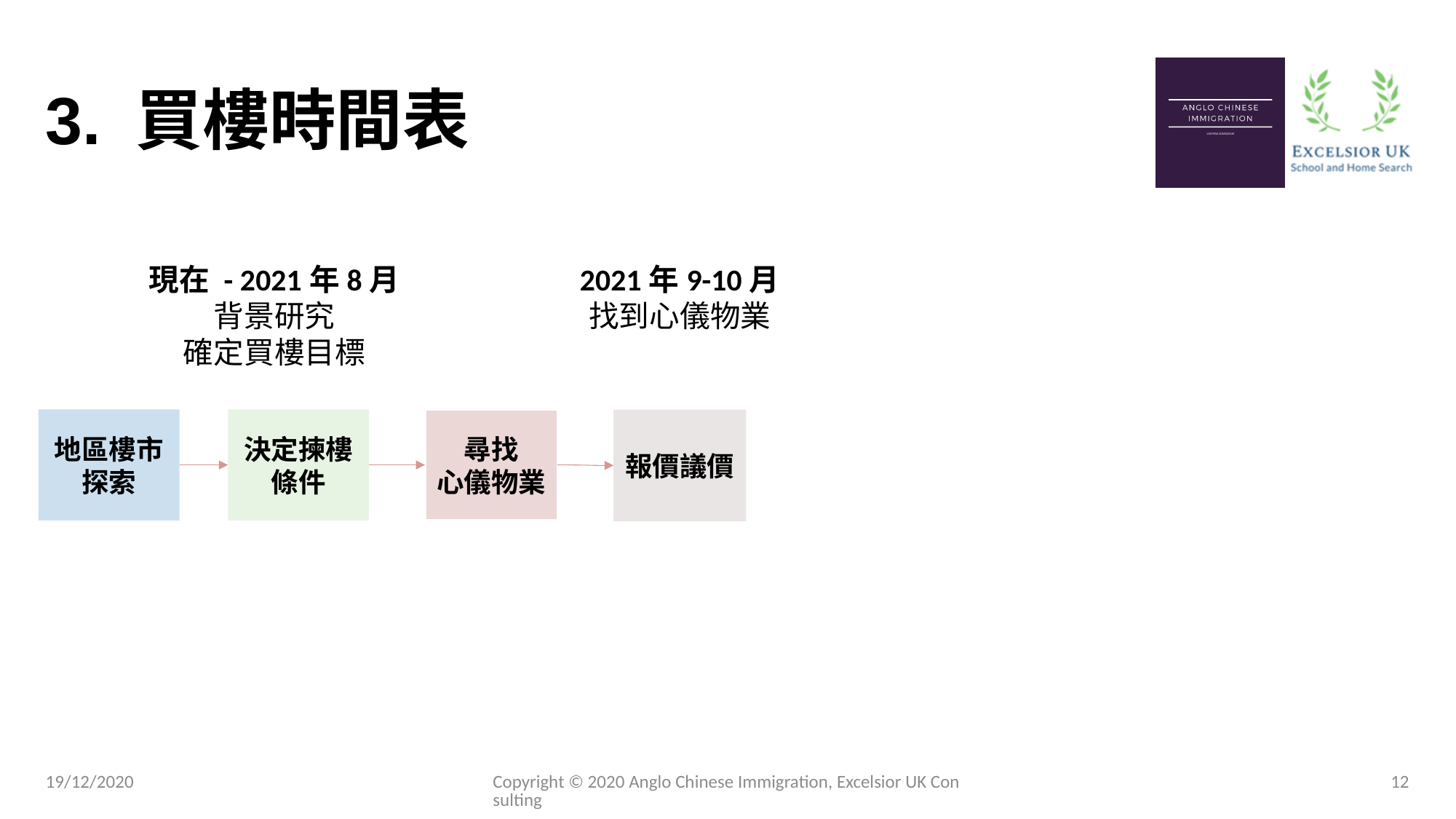

# 3. 買樓時間表
2021年9-10月
找到心儀物業
現在 - 2021年8月
背景研究
確定買樓目標
地區樓市探索
決定揀樓條件
尋找
心儀物業
報價議價
19/12/2020
12
Copyright © 2020 Anglo Chinese Immigration, Excelsior UK Consulting